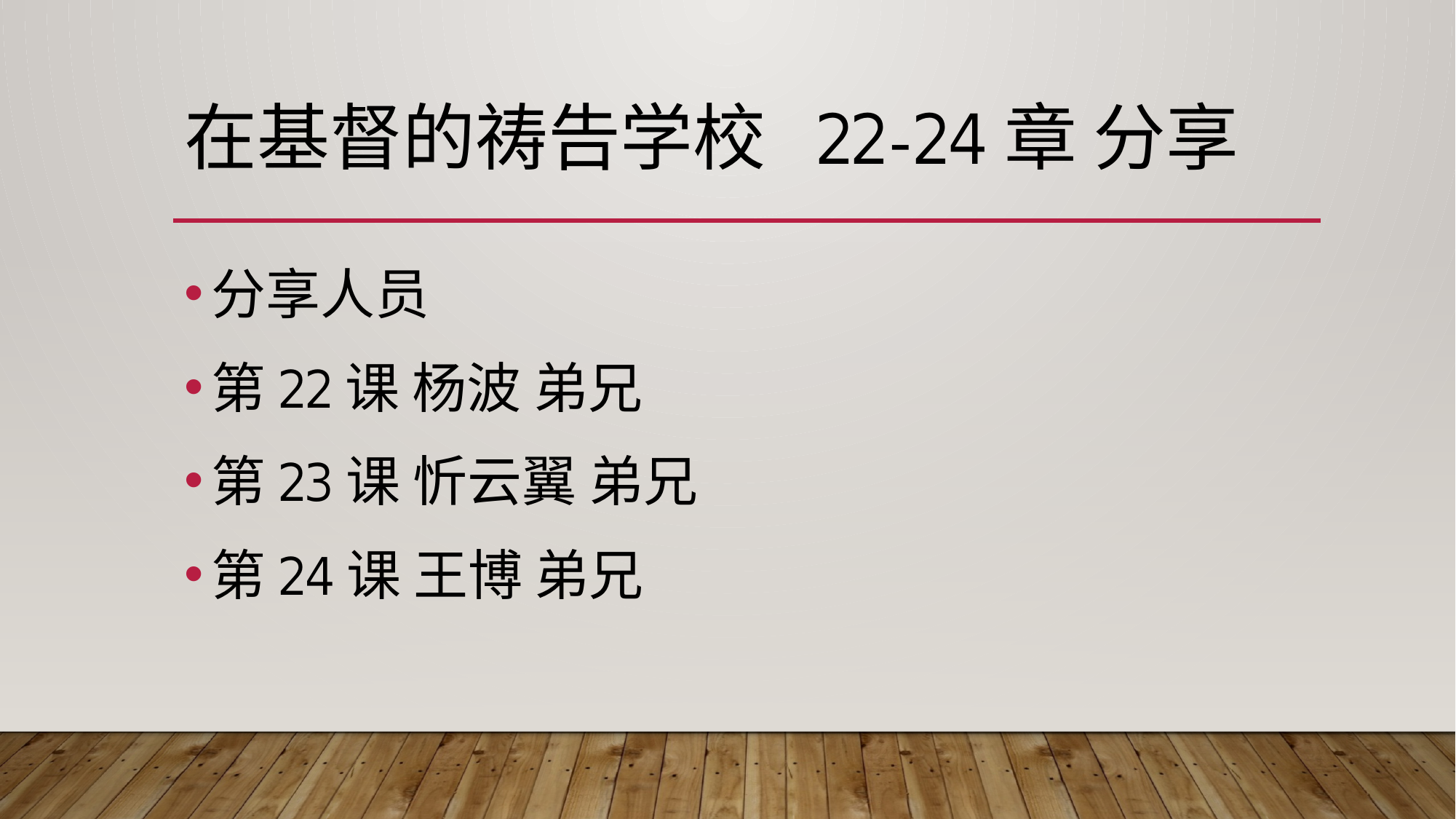

# 在基督的祷告学校  22-24章 分享
分享人员
第22课 杨波 弟兄
第23课 忻云翼 弟兄
第24课 王博 弟兄